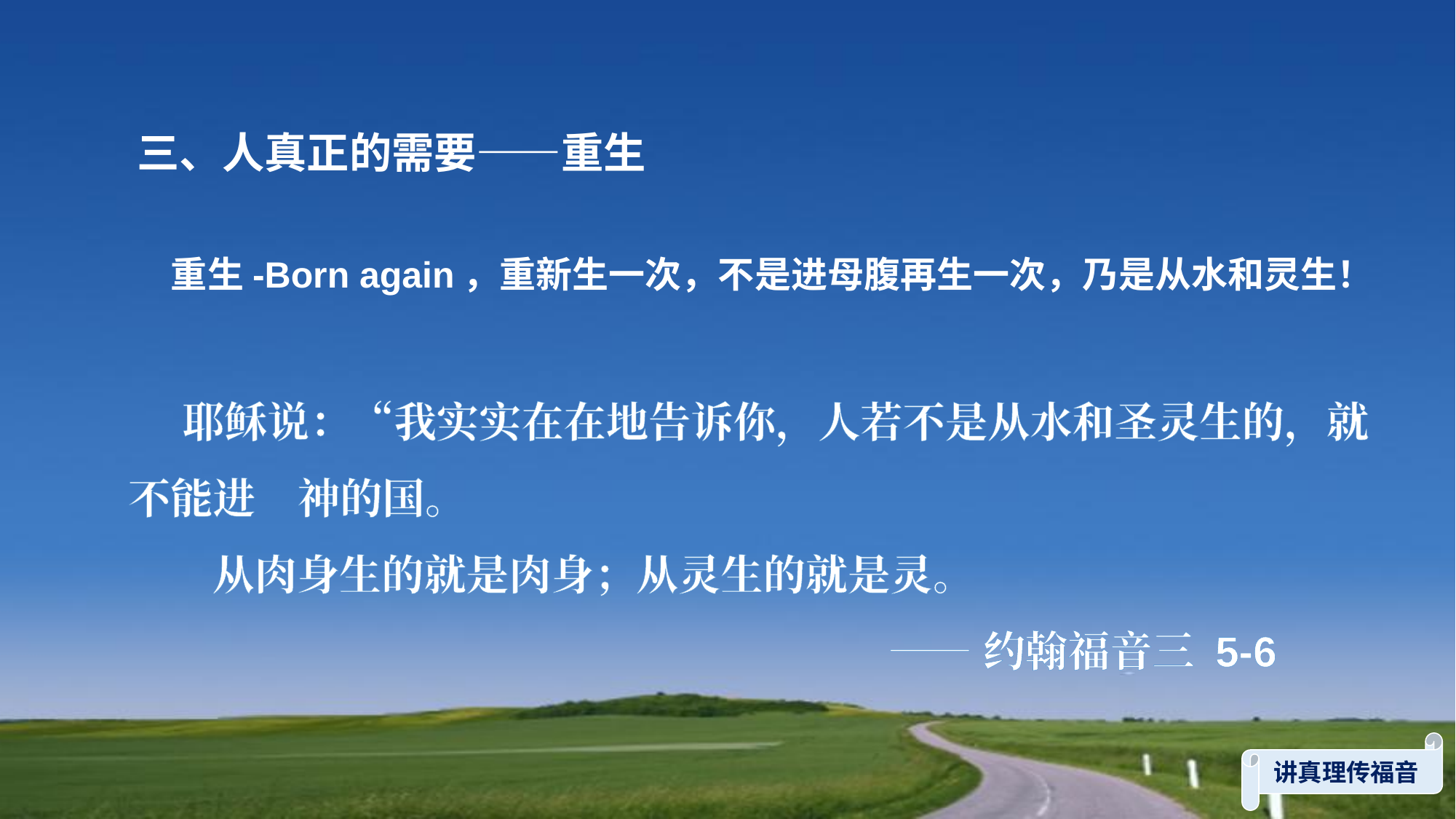

三、人真正的需要——重生
重生-Born again，重新生一次，不是进母腹再生一次，乃是从水和灵生！
     耶稣说：“我实实在在地告诉你，人若不是从水和圣灵生的，就不能进　神的国。
       从肉身生的就是肉身；从灵生的就是灵。
                                                                        ——约翰福音三 5-6

讲真理传福音